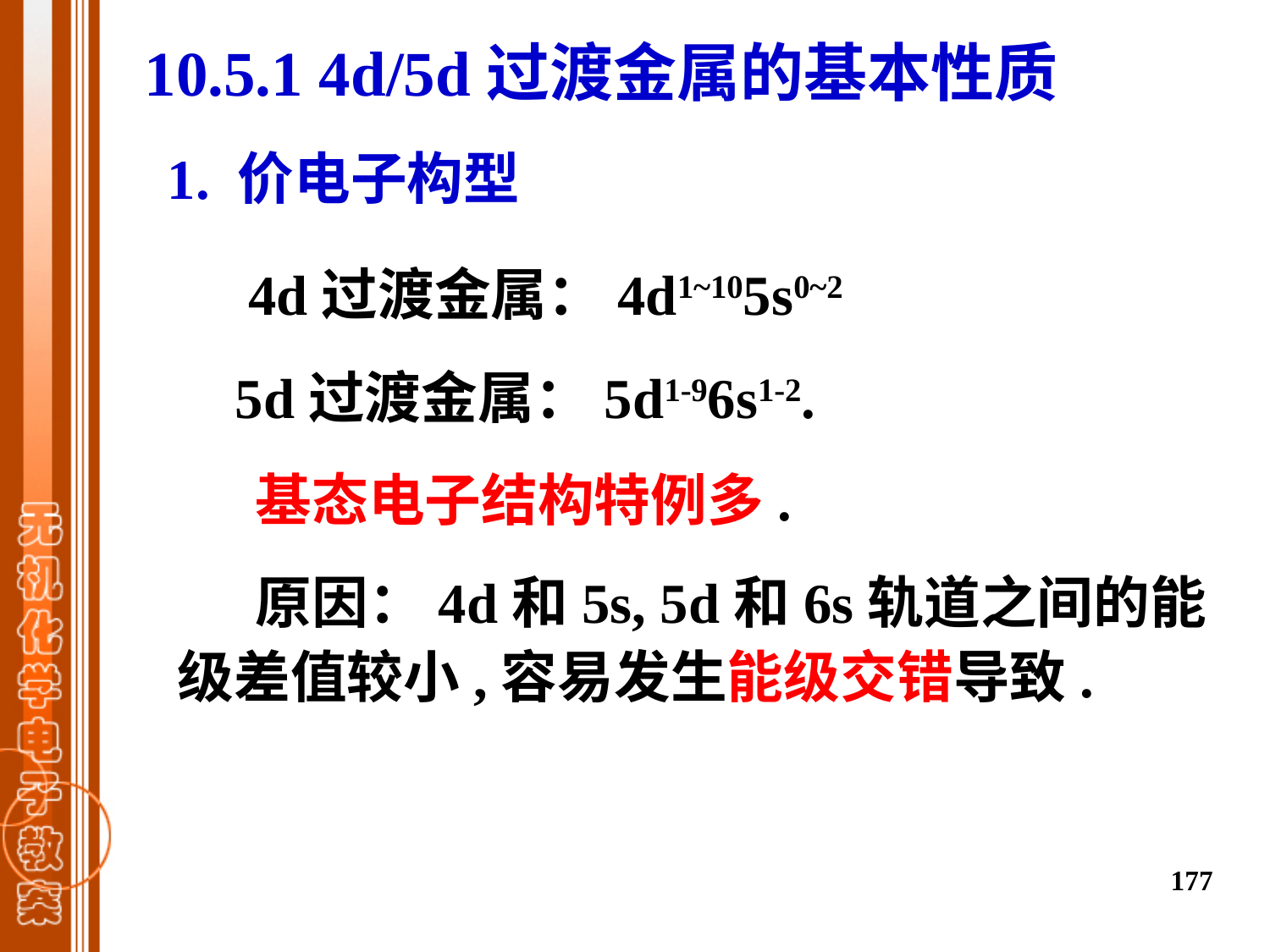

10.5.1 4d/5d过渡金属的基本性质
1. 价电子构型
     4d过渡金属：4d1~105s0~2
       5d过渡金属：5d1-96s1-2.
     基态电子结构特例多.
     原因：4d和5s, 5d和6s轨道之间的能级差值较小,容易发生能级交错导致.
177